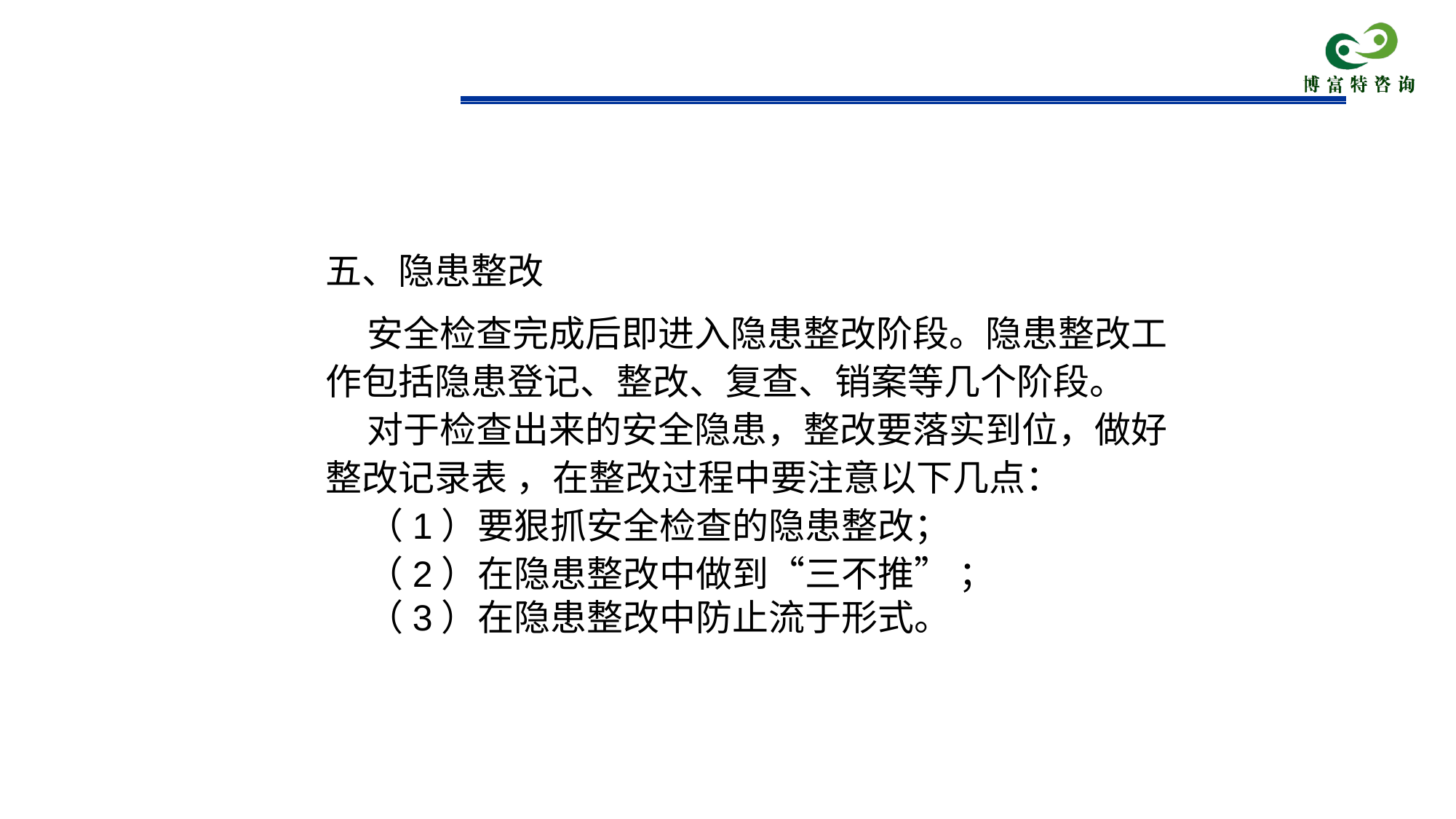

五、隐患整改
    安全检查完成后即进入隐患整改阶段。隐患整改工作包括隐患登记、整改、复查、销案等几个阶段。
    对于检查出来的安全隐患，整改要落实到位，做好整改记录表 ，在整改过程中要注意以下几点：
    （1）要狠抓安全检查的隐患整改；
    （2）在隐患整改中做到“三不推” ；
    （3）在隐患整改中防止流于形式。